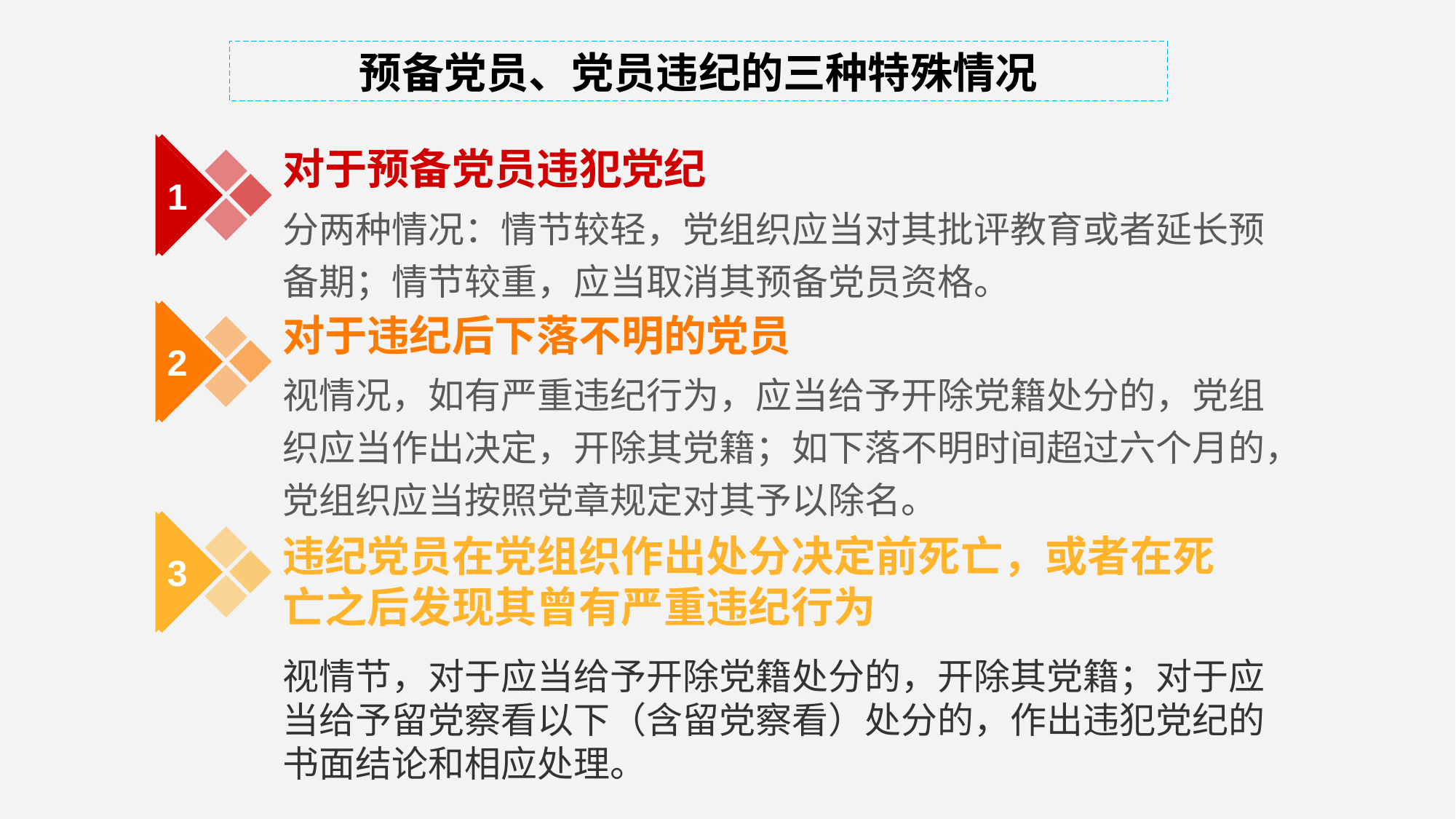

预备党员、党员违纪的三种特殊情况
1

对于预备党员违犯党纪

分两种情况：情节较轻，党组织应当对其批评教育或者延长预备期；情节较重，应当取消其预备党员资格。

对于违纪后下落不明的党员
2

视情况，如有严重违纪行为，应当给予开除党籍处分的，党组织应当作出决定，开除其党籍；如下落不明时间超过六个月的，党组织应当按照党章规定对其予以除名。

3

违纪党员在党组织作出处分决定前死亡，或者在死亡之后发现其曾有严重违纪行为

视情节，对于应当给予开除党籍处分的，开除其党籍；对于应当给予留党察看以下（含留党察看）处分的，作出违犯党纪的书面结论和相应处理。